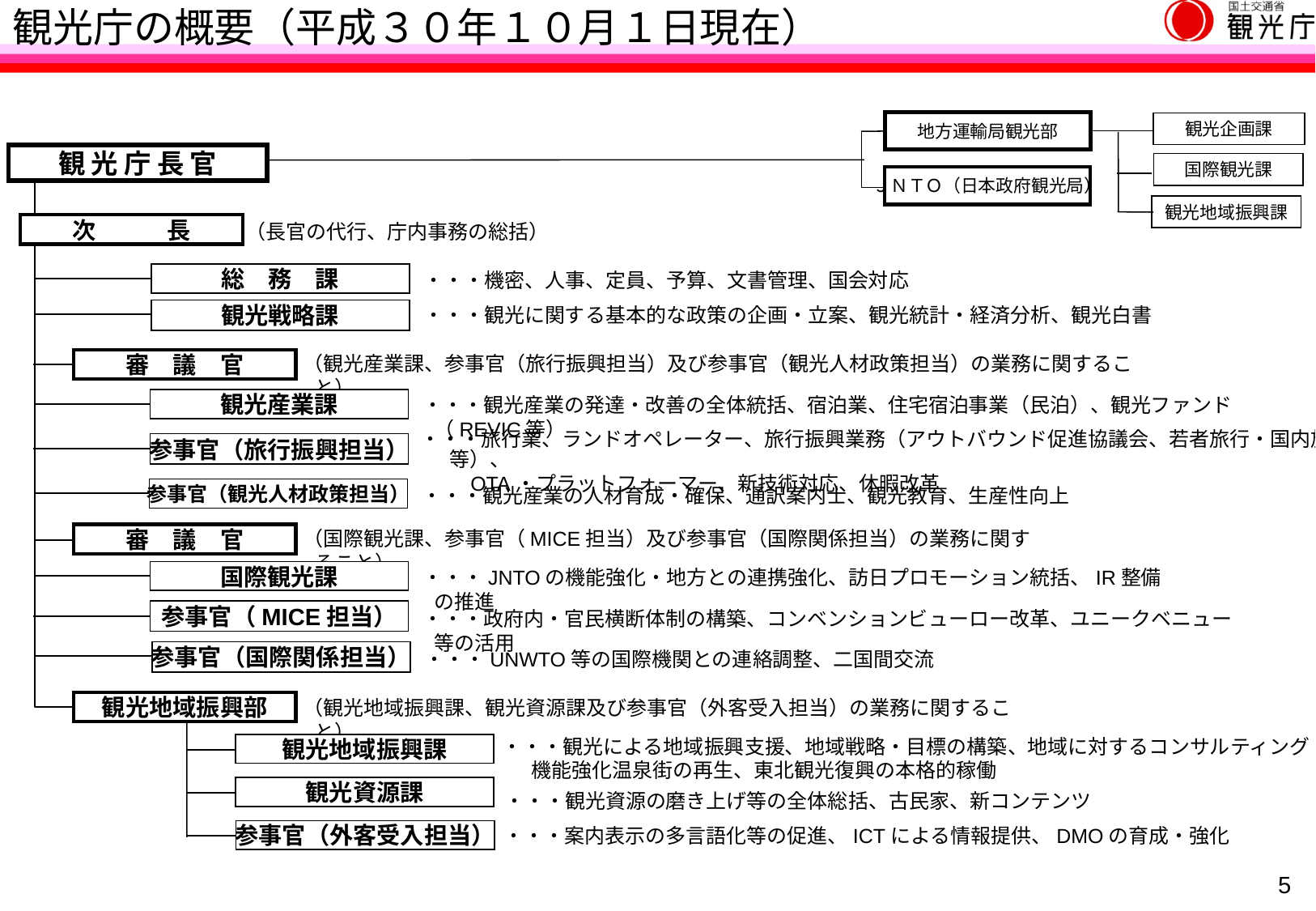

# 観光庁の概要（平成３０年１０月１日現在）
地方運輸局観光部
観光企画課
観 光 庁 長 官
国際観光課
ＪＮＴＯ（日本政府観光局）
観光地域振興課
（長官の代行、庁内事務の総括）
次　　　長
・・・機密、人事、定員、予算、文書管理、国会対応
総　務　課
・・・観光に関する基本的な政策の企画・立案、観光統計・経済分析、観光白書
観光戦略課
（観光産業課、参事官（旅行振興担当）及び参事官（観光人材政策担当）の業務に関すること）
審　議　官
・・・観光産業の発達・改善の全体統括、宿泊業、住宅宿泊事業（民泊）、観光ファンド（REVIC等）
観光産業課
・・・旅行業、ランドオペレーター、旅行振興業務（アウトバウンド促進協議会、若者旅行・国内旅行振興等）、
　　 OTA・プラットフォーマー、新技術対応、休暇改革
参事官（旅行振興担当）
・・・観光産業の人材育成・確保、通訳案内士、観光教育、生産性向上
参事官（観光人材政策担当）
（国際観光課、参事官（MICE担当）及び参事官（国際関係担当）の業務に関すること）
審　議　官
・・・JNTOの機能強化・地方との連携強化、訪日プロモーション統括、IR整備の推進
国際観光課
・・・政府内・官民横断体制の構築、コンベンションビューロー改革、ユニークベニュー等の活用
参事官（MICE担当）
・・・UNWTO等の国際機関との連絡調整、二国間交流
参事官（国際関係担当）
（観光地域振興課、観光資源課及び参事官（外客受入担当）の業務に関すること）
観光地域振興部
・・・観光による地域振興支援、地域戦略・目標の構築、地域に対するコンサルティング機能強化温泉街の再生、東北観光復興の本格的稼働
観光地域振興課
観光資源課
・・・観光資源の磨き上げ等の全体総括、古民家、新コンテンツ
・・・案内表示の多言語化等の促進、ICTによる情報提供、DMOの育成・強化
参事官（外客受入担当）
5